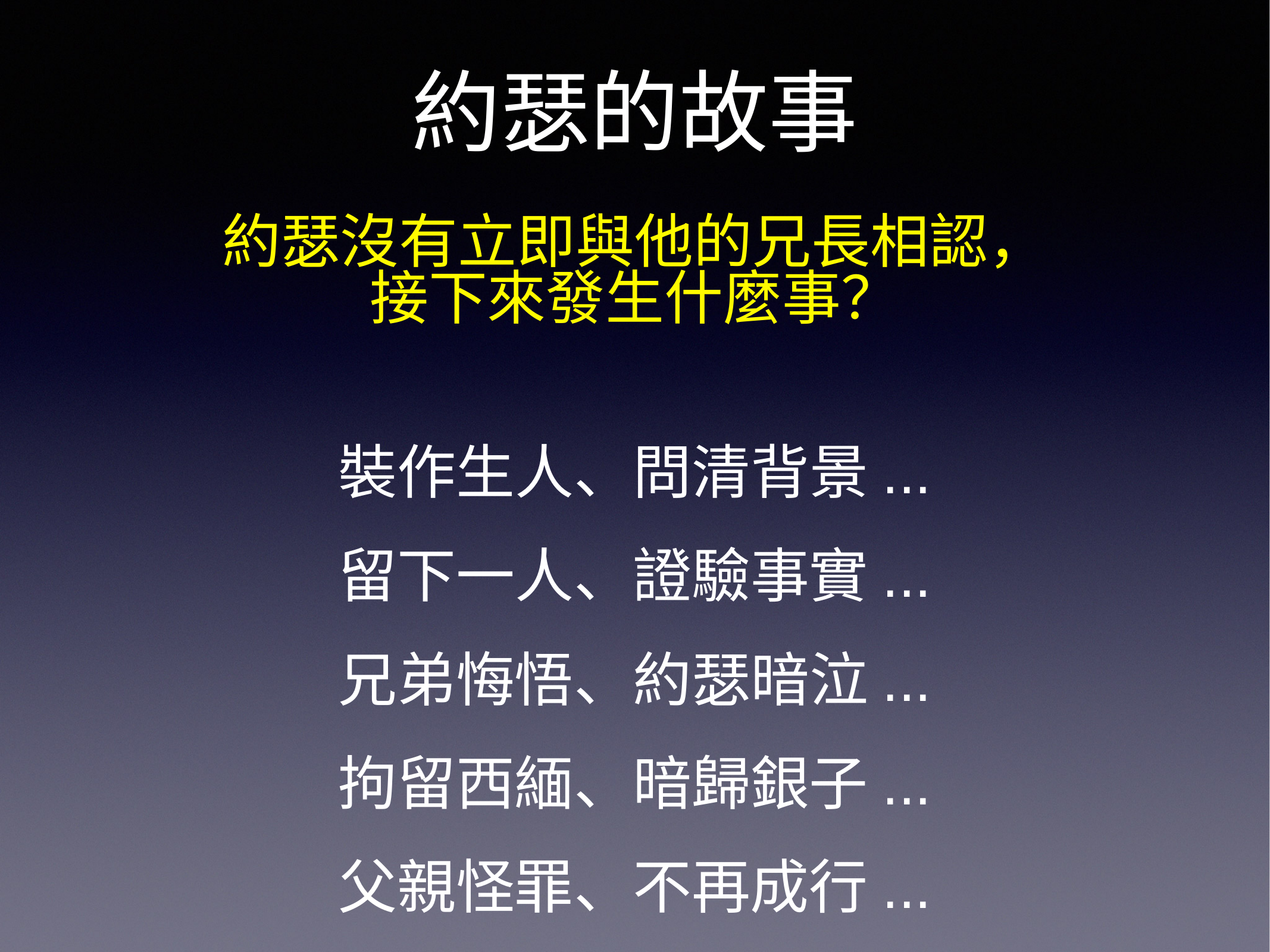

# 約瑟的故事
約瑟沒有立即與他的兄長相認，
接下來發生什麼事？
裝作生人、問清背景...
留下一人、證驗事實...
兄弟悔悟、約瑟暗泣...
拘留西緬、暗歸銀子...
父親怪罪、不再成行...